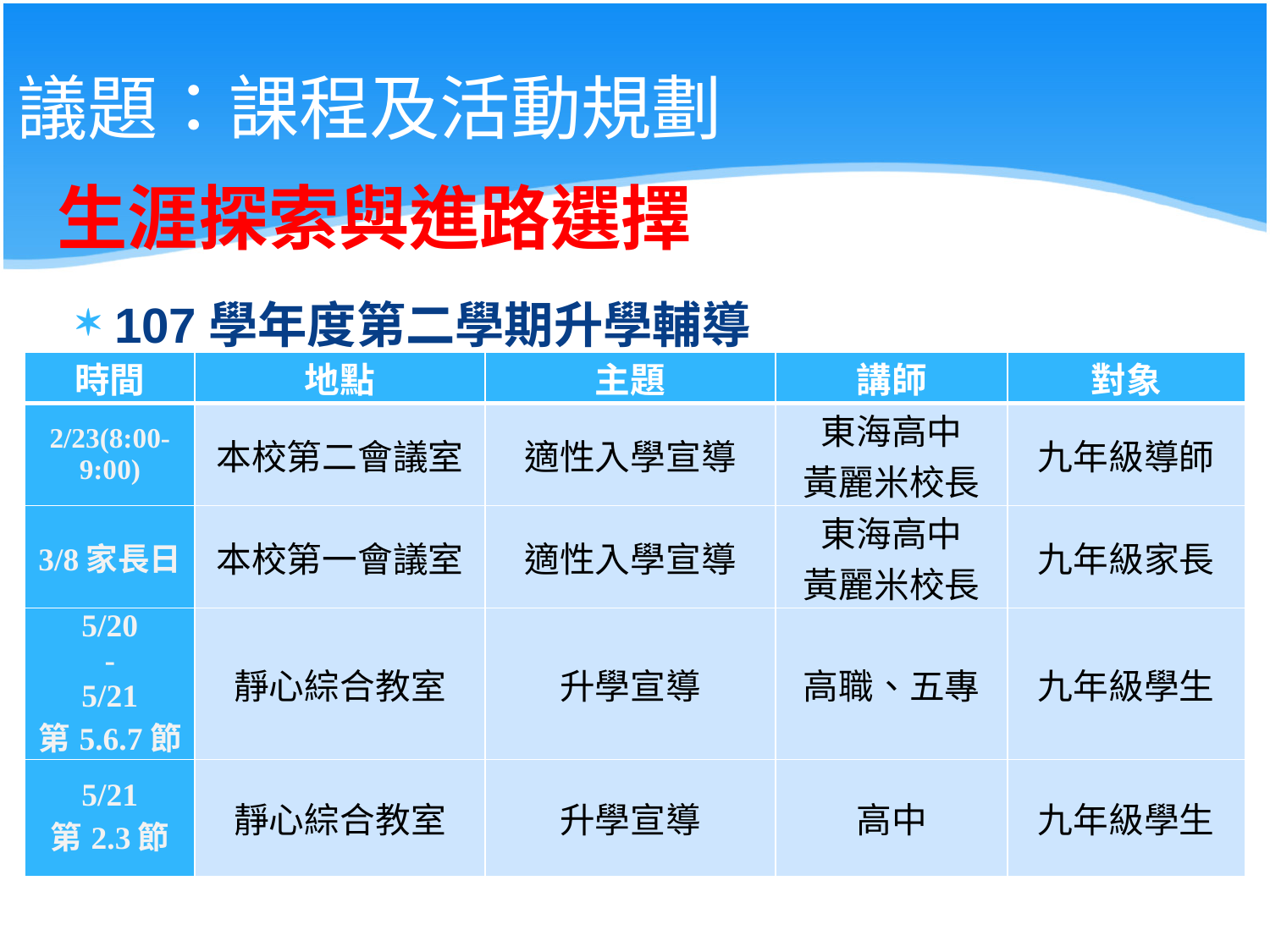

# 議題：課程及活動規劃
生涯探索與進路選擇
107學年度第二學期升學輔導
| 時間 | 地點 | 主題 | 講師 | 對象 |
| --- | --- | --- | --- | --- |
| 2/23(8:00-9:00) | 本校第二會議室 | 適性入學宣導 | 東海高中 黃麗米校長 | 九年級導師 |
| 3/8家長日 | 本校第一會議室 | 適性入學宣導 | 東海高中 黃麗米校長 | 九年級家長 |
| 5/20 - 5/21 第5.6.7節 | 靜心綜合教室 | 升學宣導 | 高職、五專 | 九年級學生 |
| 5/21 第2.3節 | 靜心綜合教室 | 升學宣導 | 高中 | 九年級學生 |